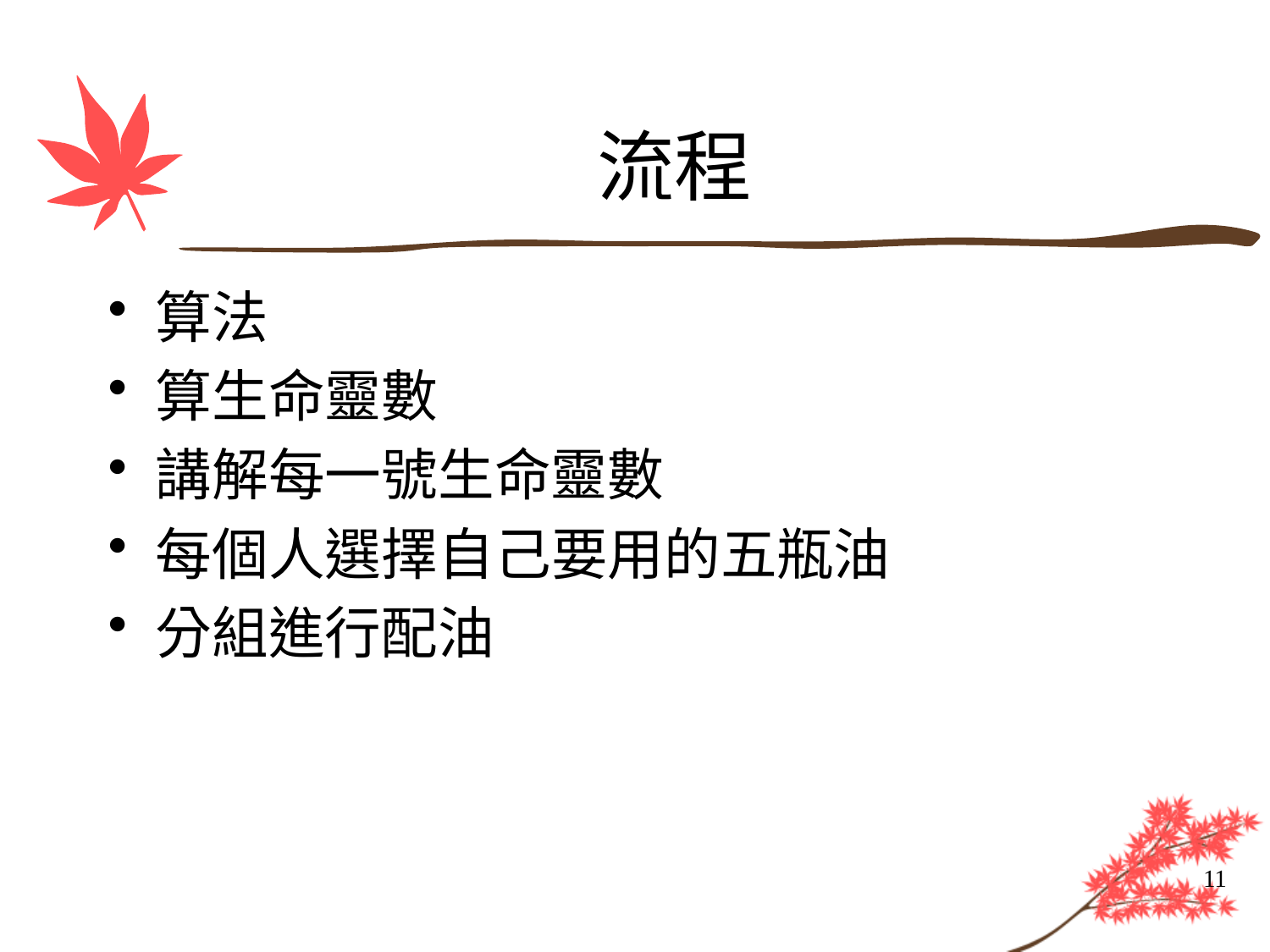

# 流程
算法
算生命靈數
講解每一號生命靈數
每個人選擇自己要用的五瓶油
分組進行配油

11